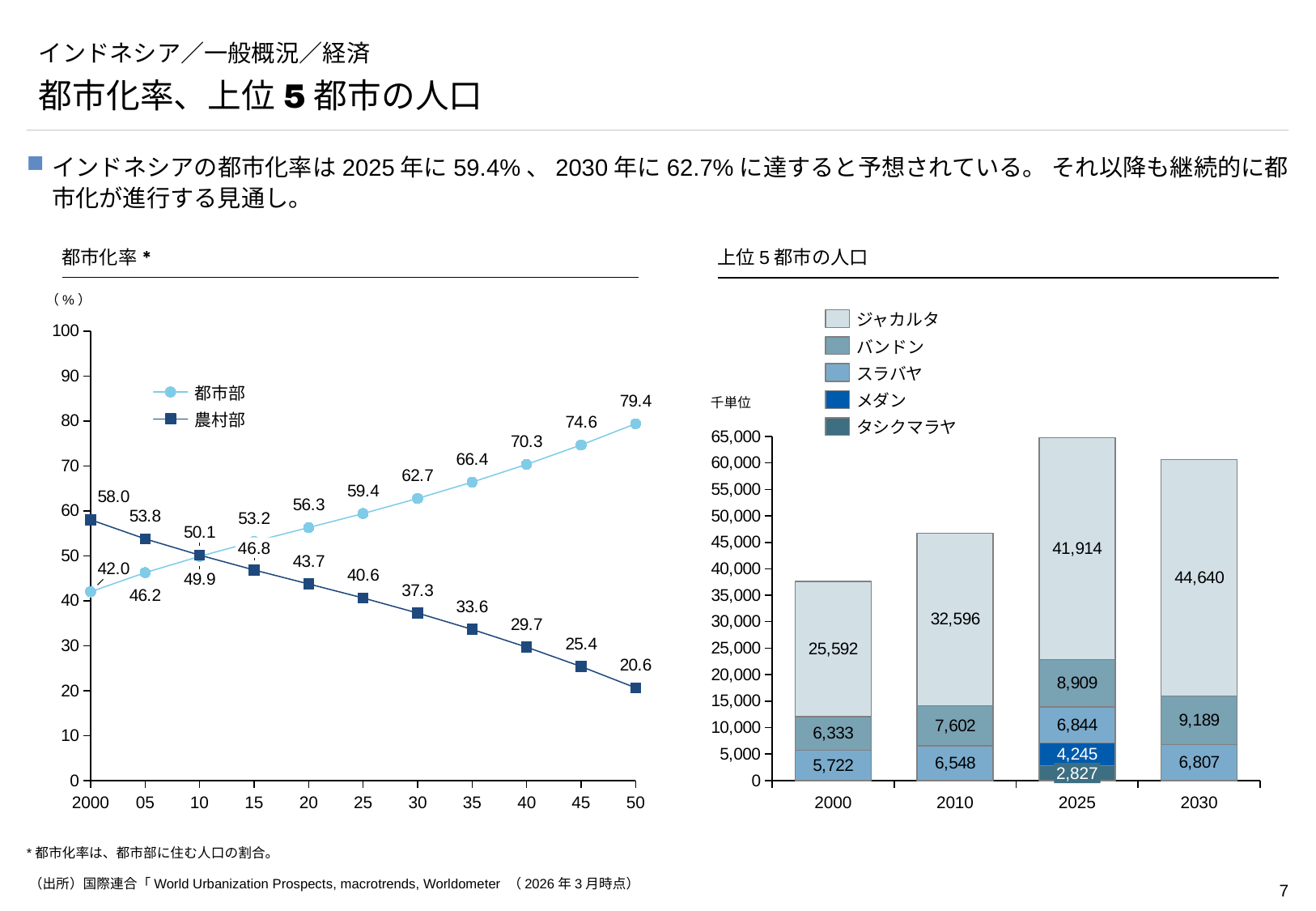

# インドネシア／一般概況／経済
都市化率、上位5都市の人口
インドネシアの都市化率は2025年に59.4%、2030年に62.7%に達すると予想されている。 それ以降も継続的に都市化が進行する見通し。
都市化率*
上位5都市の人口
（%）

### Chart

| Category |  |  |
|---|---|---|
ジャカルタ

バンドン

スラバヤ

都市部

千単位
メダン

### Chart

| Category |  |  |  |  |  |
|---|---|---|---|---|---|
農村部

タシクマラヤ

46.8
2,827
2000
05
10
15
20
25
30
35
40
45
50
2000
2010
2025
2030
*都市化率は、都市部に住む人口の割合。
（出所）国際連合「World Urbanization Prospects, macrotrends, Worldometer （2026年3月時点）